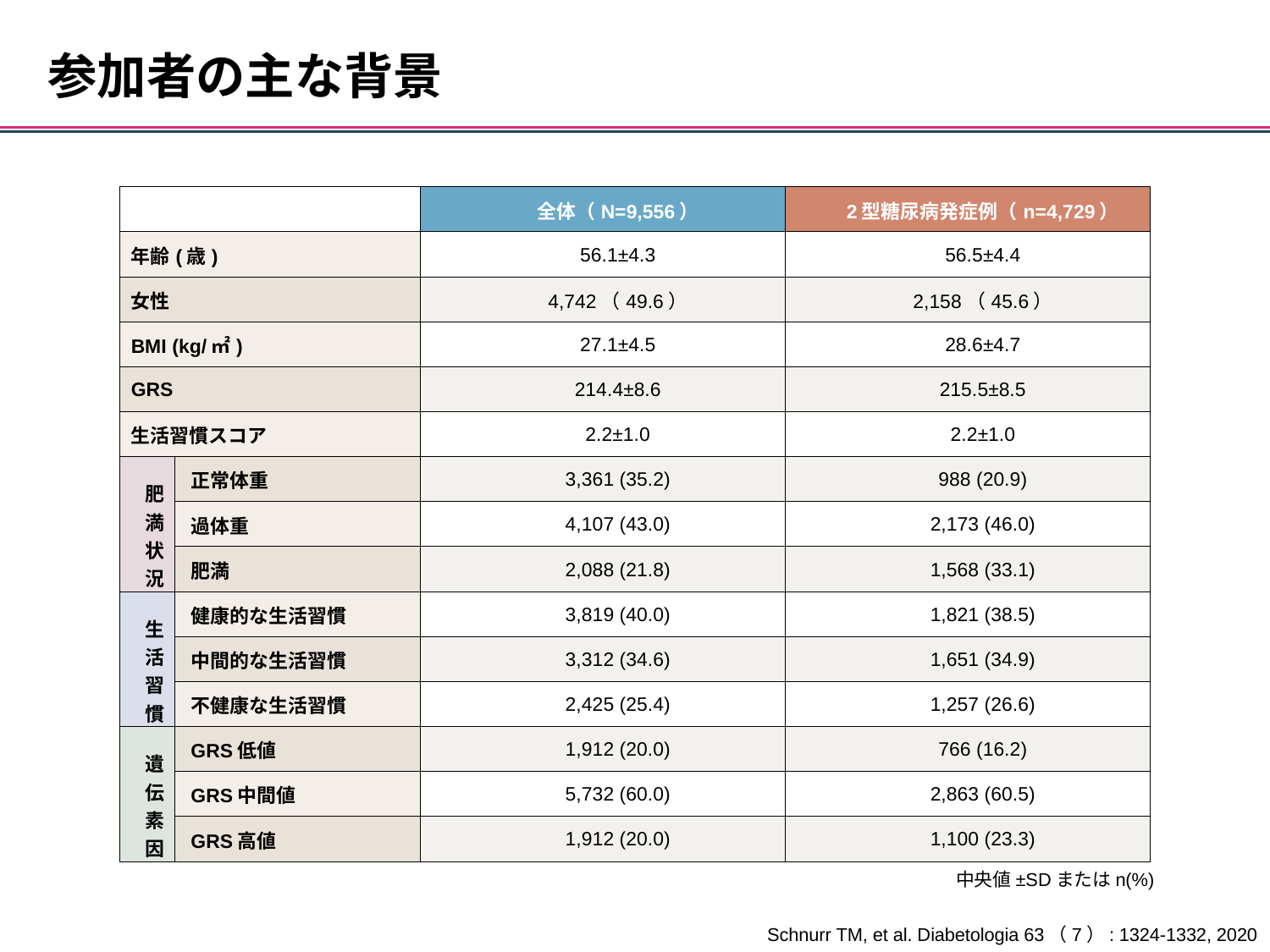

参加者の主な背景
|  |  | 全体（N=9,556） | 2型糖尿病発症例（n=4,729） |
| --- | --- | --- | --- |
| 年齢(歳) |  | 56.1±4.3 | 56.5±4.4 |
| 女性 |  | 4,742（49.6） | 2,158（45.6） |
| BMI (kg/㎡) |  | 27.1±4.5 | 28.6±4.7 |
| GRS |  | 214.4±8.6 | 215.5±8.5 |
| 生活習慣スコア |  | 2.2±1.0 | 2.2±1.0 |
| 肥満状況 | 正常体重 | 3,361 (35.2) | 988 (20.9) |
|  | 過体重 | 4,107 (43.0) | 2,173 (46.0) |
|  | 肥満 | 2,088 (21.8) | 1,568 (33.1) |
| 生活習慣 | 健康的な生活習慣 | 3,819 (40.0) | 1,821 (38.5) |
|  | 中間的な生活習慣 | 3,312 (34.6) | 1,651 (34.9) |
|  | 不健康な生活習慣 | 2,425 (25.4) | 1,257 (26.6) |
| 遺伝素因 | GRS低値 | 1,912 (20.0) | 766 (16.2) |
|  | GRS中間値 | 5,732 (60.0) | 2,863 (60.5) |
|  | GRS高値 | 1,912 (20.0) | 1,100 (23.3) |
中央値±SDまたはn(%)
Schnurr TM, et al. Diabetologia 63（7）: 1324-1332, 2020